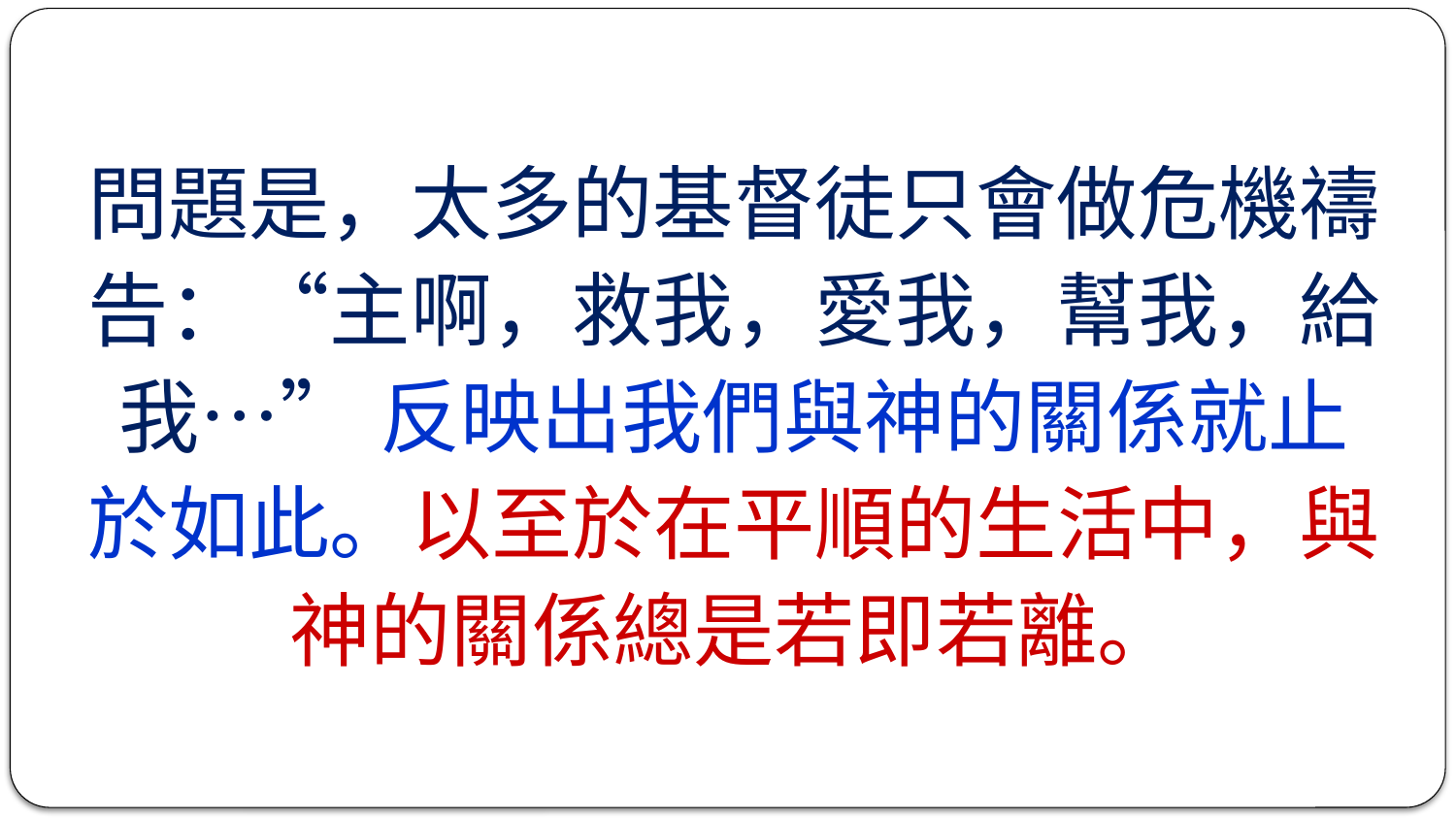

問題是，太多的基督徒只會做危機禱告：“主啊，救我，愛我，幫我，給我…” 反映出我們與神的關係就止於如此。以至於在平順的生活中，與神的關係總是若即若離。